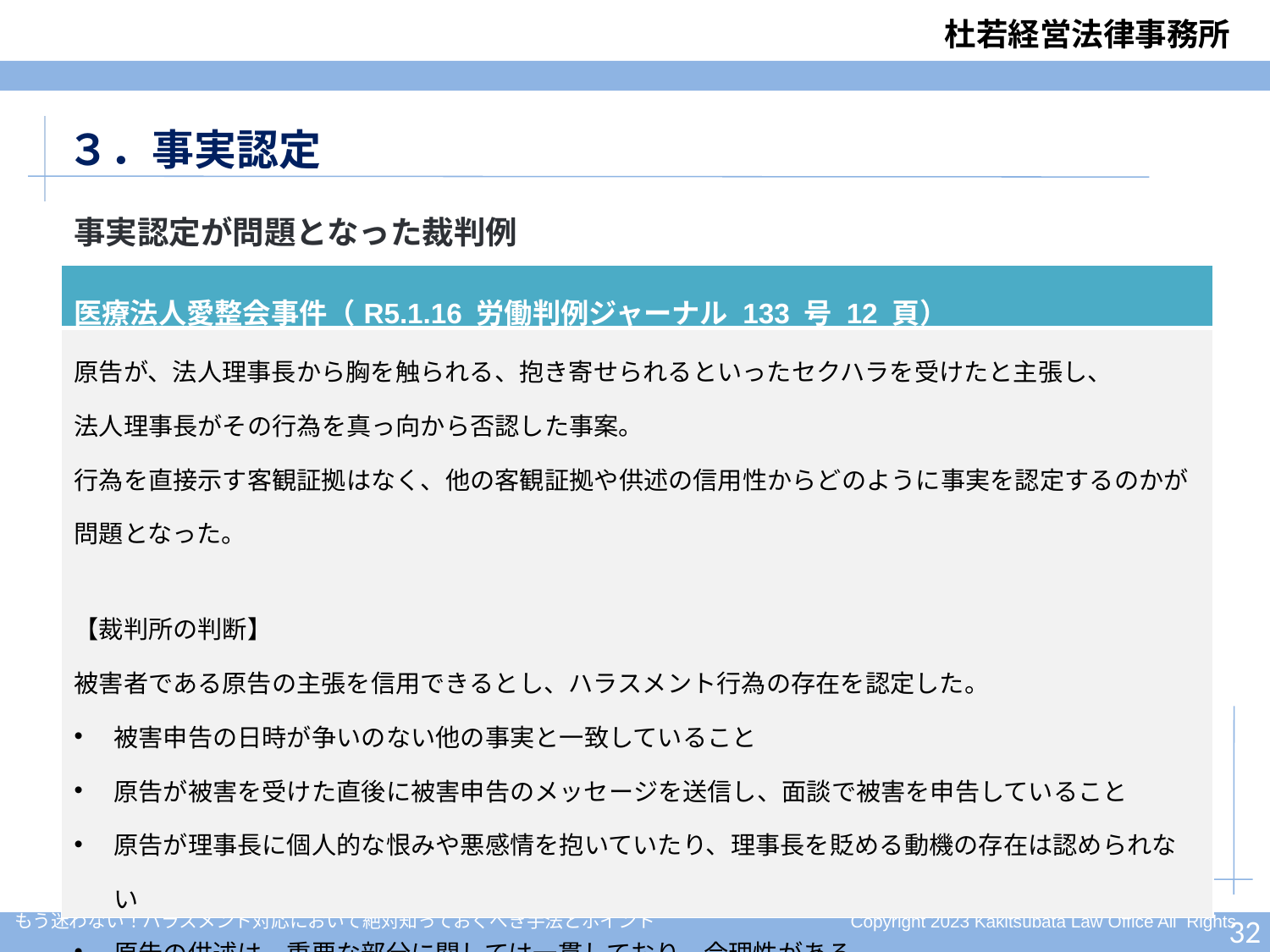

３．事実認定
事実認定が問題となった裁判例
| 医療法人愛整会事件（R5.1.16 労働判例ジャーナル 133 号 12 頁） |
| --- |
| 原告が、法人理事長から胸を触られる、抱き寄せられるといったセクハラを受けたと主張し、 法人理事長がその行為を真っ向から否認した事案。 行為を直接示す客観証拠はなく、他の客観証拠や供述の信用性からどのように事実を認定するのかが問題となった。 【裁判所の判断】 被害者である原告の主張を信用できるとし、ハラスメント行為の存在を認定した。 被害申告の日時が争いのない他の事実と一致していること 原告が被害を受けた直後に被害申告のメッセージを送信し、面談で被害を申告していること 原告が理事長に個人的な恨みや悪感情を抱いていたり、理事長を貶める動機の存在は認められない 原告の供述は、重要な部分に関しては一貫しており、合理性がある 被害場所は常に注視されているわけではないので、目撃者がいなくても不自然ではない |
32